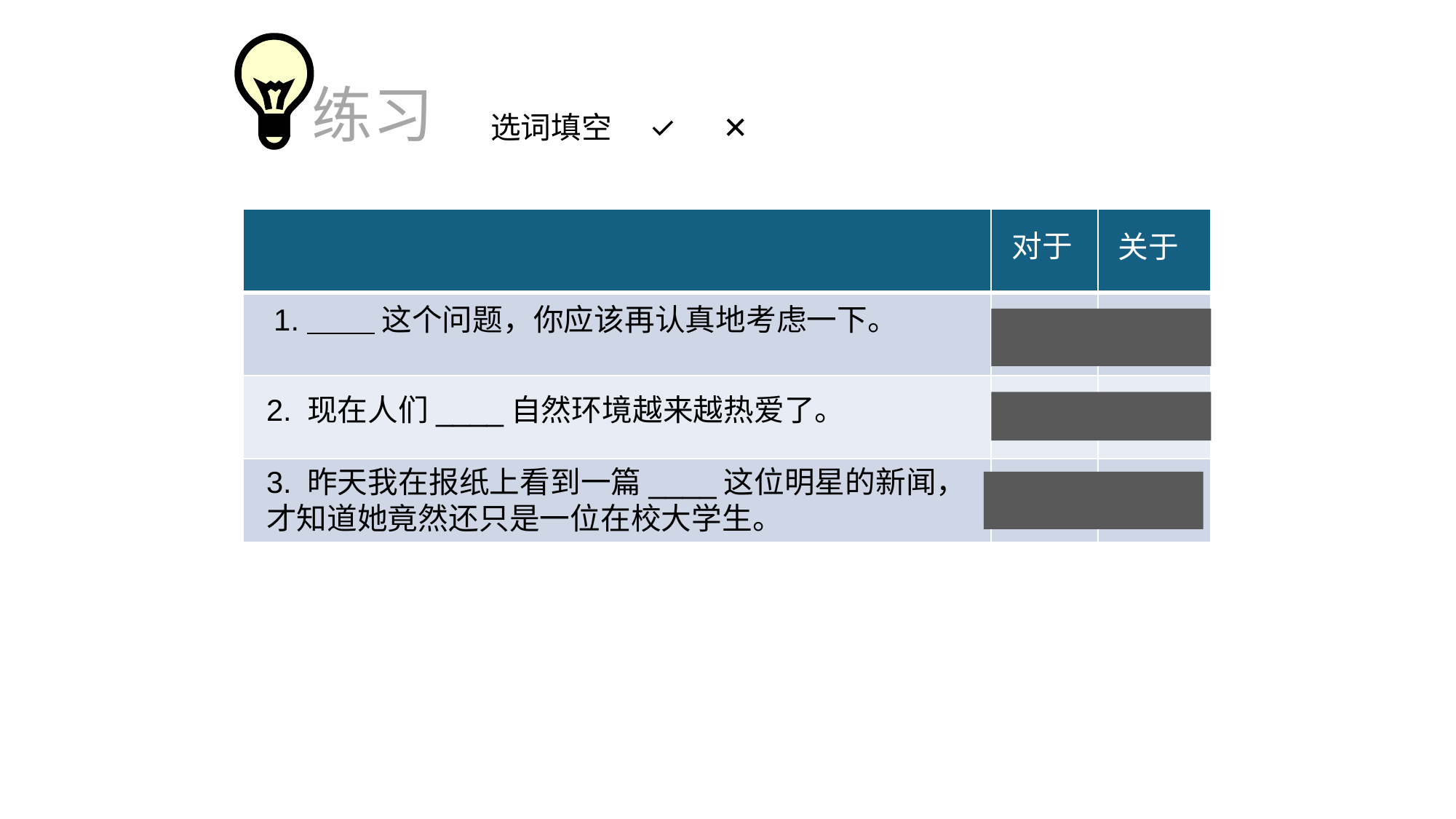

练习
选词填空
✓
✕
|  |  |  |
| --- | --- | --- |
|  |  |  |
|  |  |  |
|  |  |  |
对于
关于
1.         这个问题，你应该再认真地考虑一下。
✓
✓

2. 现在人们____自然环境越来越热爱了。

✓
✕
3. 昨天我在报纸上看到一篇____这位明星的新闻，才知道她竟然还只是一位在校大学生。

✓
✕